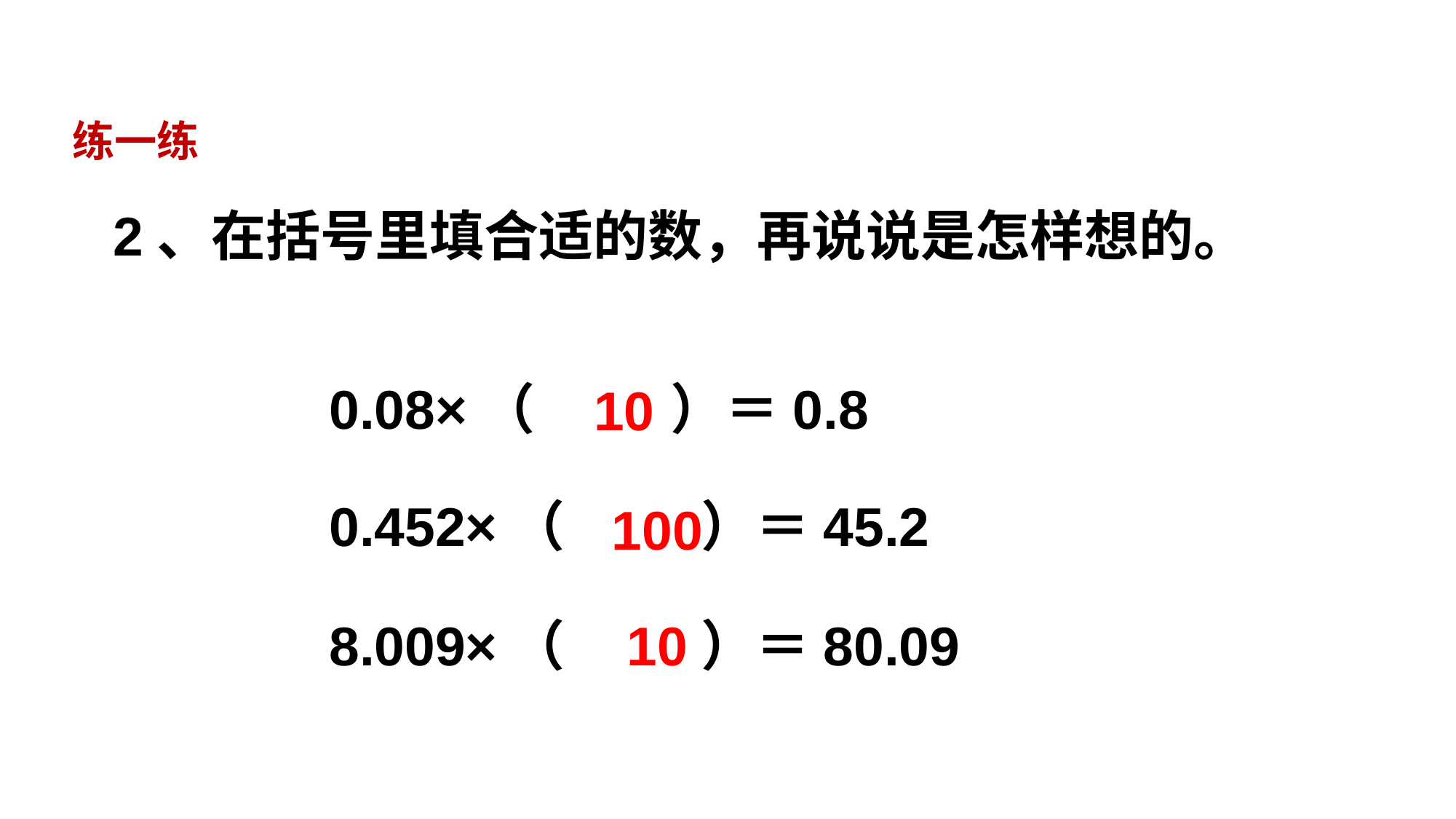

练一练
2、在括号里填合适的数，再说说是怎样想的。
0.08×（           ）＝0.8
10
0.452×（           ）＝45.2
100
8.009×（           ）＝80.09
10